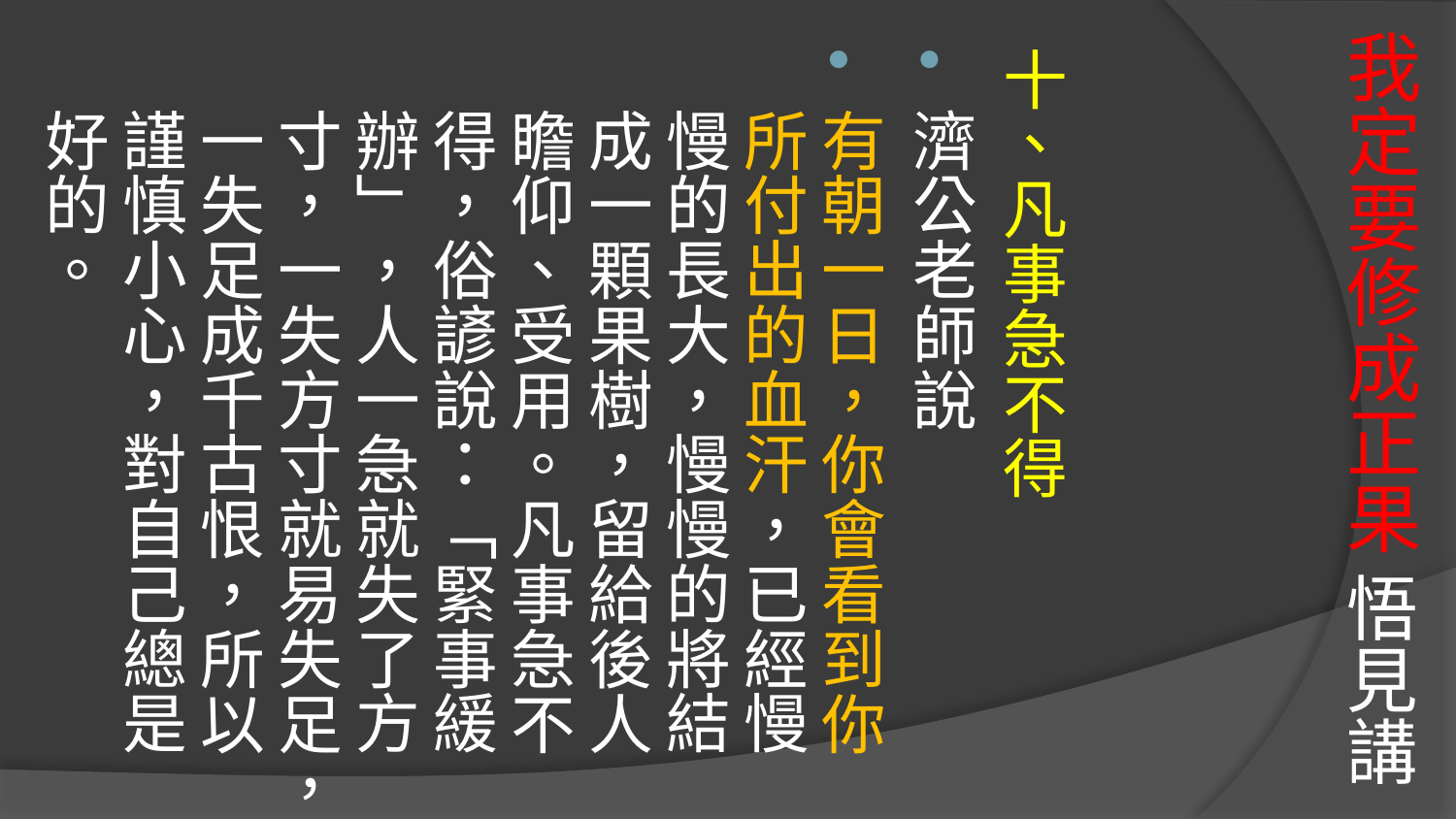

# 我定要修成正果 悟見講
十、凡事急不得
濟公老師說
有朝一日，你會看到你所付出的血汗，已經慢慢的長大，慢慢的將結成一顆果樹，留給後人瞻仰、受用。凡事急不得，俗諺說：「緊事緩辦」，人一急就失了方寸，一失方寸就易失足，一失足成千古恨，所以謹慎小心，對自己總是好的。